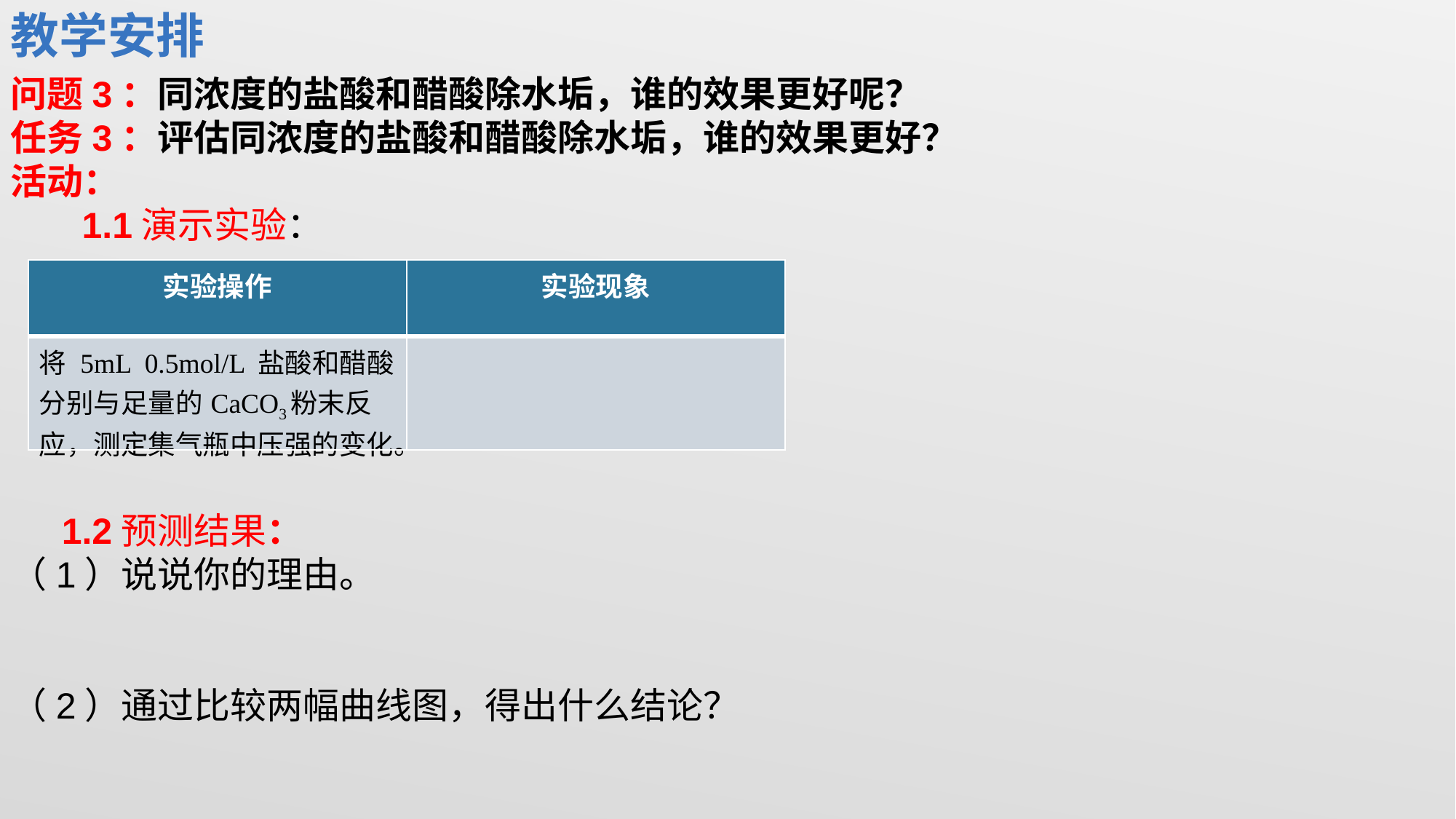

教学安排

问题3：同浓度的盐酸和醋酸除水垢，谁的效果更好呢？
任务3：评估同浓度的盐酸和醋酸除水垢，谁的效果更好？
活动：
       1.1演示实验：

     1.2预测结果：
（1）说说你的理由。

（2）通过比较两幅曲线图，得出什么结论？

| 实验操作 | 实验现象 |
| --- | --- |
| 将 5mL 0.5mol/L 盐酸和醋酸分别与足量的CaCO3粉末反应，测定集气瓶中压强的变化。 |  |